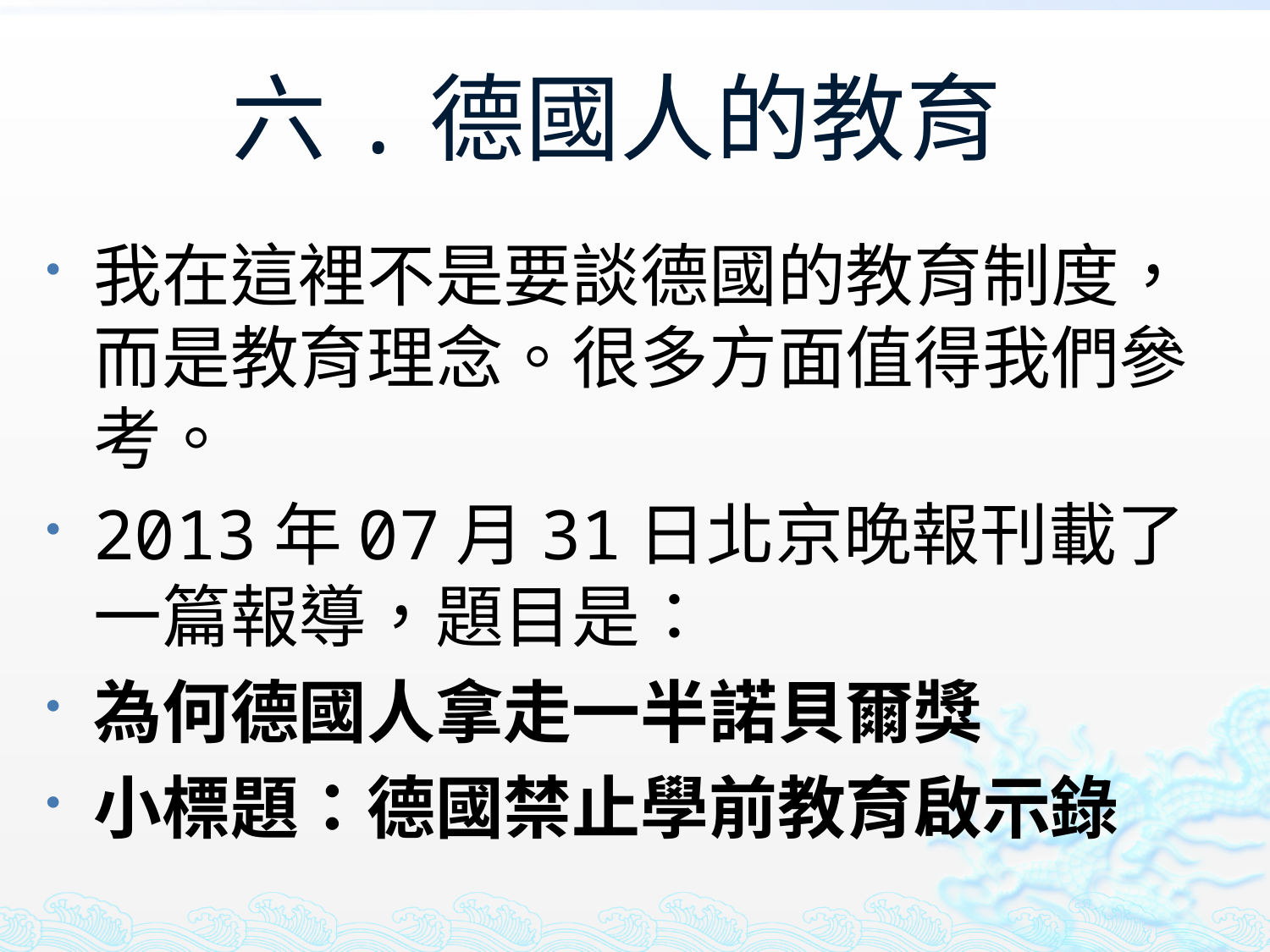

# 六.德國人的教育
我在這裡不是要談德國的教育制度，而是教育理念。很多方面值得我們參考。
2013年07月31日北京晚報刊載了一篇報導，題目是：
為何德國人拿走一半諾貝爾獎
小標題：德國禁止學前教育啟示錄